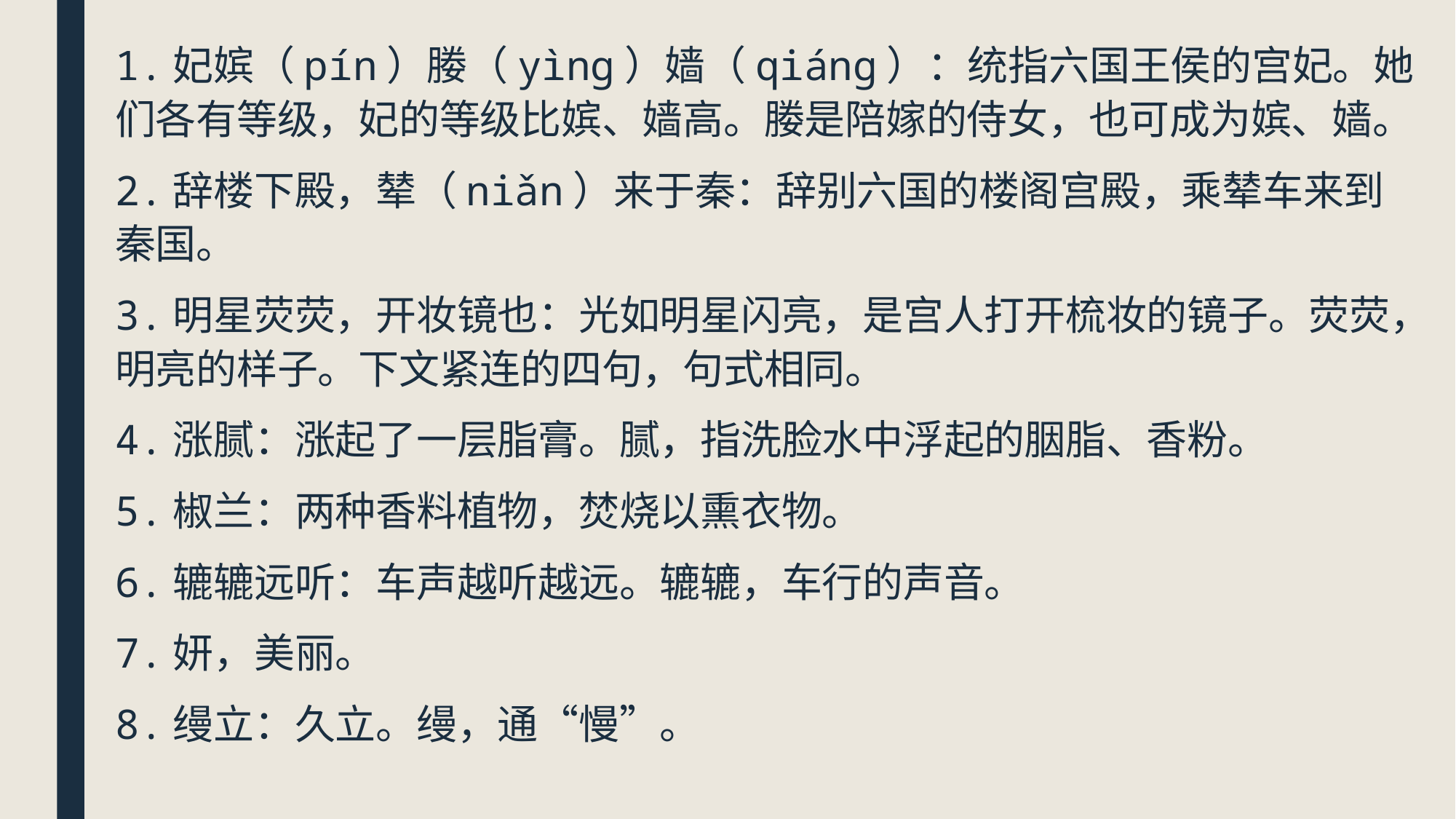

1.妃嫔（pín）媵（yìng）嫱（qiáng）：统指六国王侯的宫妃。她们各有等级，妃的等级比嫔、嫱高。媵是陪嫁的侍女，也可成为嫔、嫱。
2.辞楼下殿，辇（niǎn）来于秦：辞别六国的楼阁宫殿，乘辇车来到秦国。
3.明星荧荧，开妆镜也：光如明星闪亮，是宫人打开梳妆的镜子。荧荧，明亮的样子。下文紧连的四句，句式相同。
4.涨腻：涨起了一层脂膏。腻，指洗脸水中浮起的胭脂、香粉。
5.椒兰：两种香料植物，焚烧以熏衣物。
6.辘辘远听：车声越听越远。辘辘，车行的声音。
7.妍，美丽。
8.缦立：久立。缦，通“慢”。